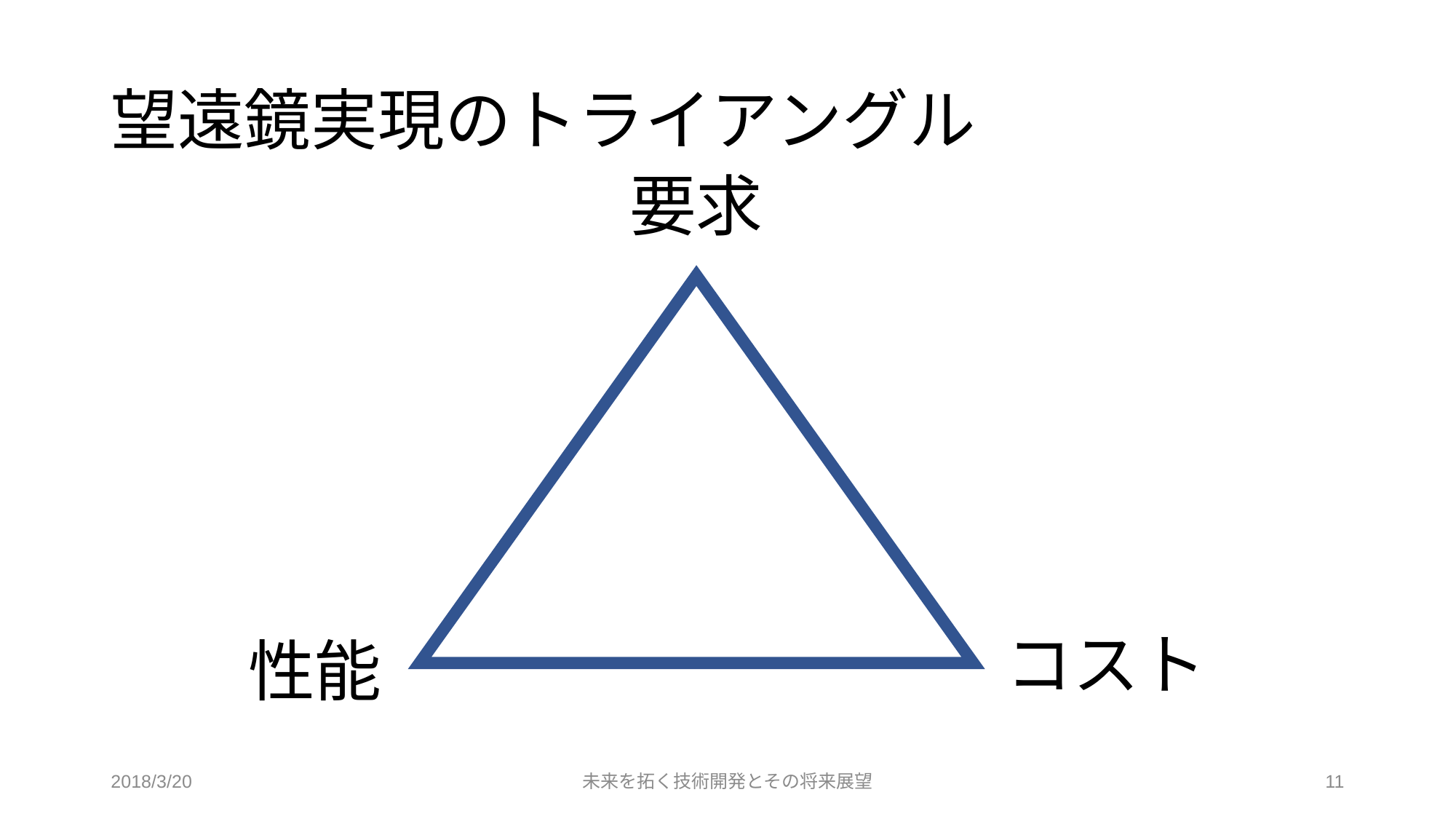

# 望遠鏡実現のトライアングル
要求

コスト
性能
2018/3/20
未来を拓く技術開発とその将来展望
11